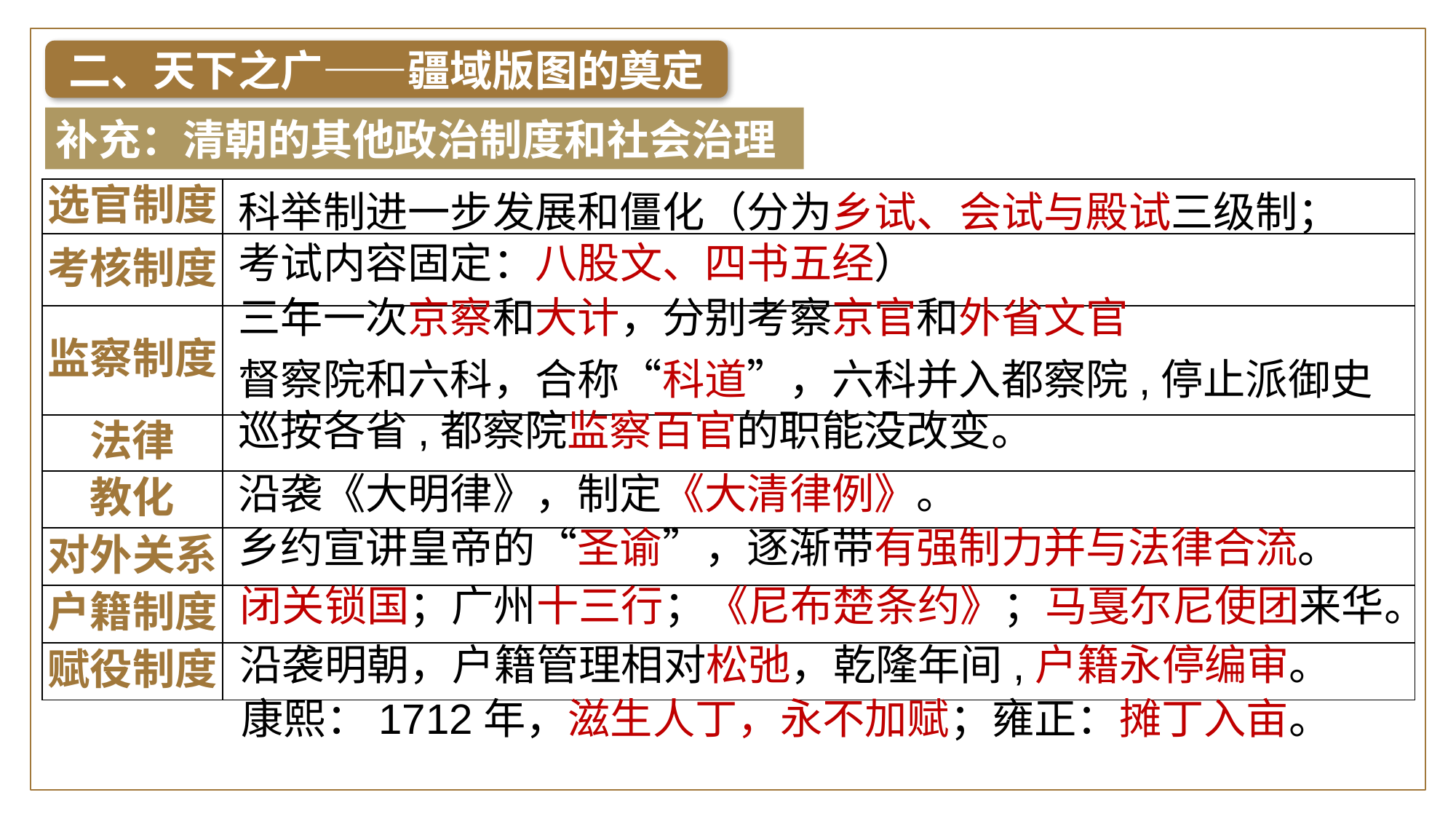

二、天下之广——疆域版图的奠定
补充：清朝的其他政治制度和社会治理
| 选官制度 |  |
| --- | --- |
| 考核制度 |  |
| 监察制度 |  |
| 法律 |  |
| 教化 |  |
| 对外关系 |  |
| 户籍制度 |  |
| 赋役制度 |  |
科举制进一步发展和僵化（分为乡试、会试与殿试三级制；
考试内容固定：八股文、四书五经）
三年一次京察和大计，分别考察京官和外省文官
督察院和六科，合称“科道”，六科并入都察院,停止派御史巡按各省,都察院监察百官的职能没改变。
沿袭《大明律》，制定《大清律例》。
乡约宣讲皇帝的“圣谕”，逐渐带有强制力并与法律合流。
闭关锁国；广州十三行；《尼布楚条约》；马戛尔尼使团来华。
沿袭明朝，户籍管理相对松弛，乾隆年间,户籍永停编审。
康熙：1712年，滋生人丁，永不加赋；雍正：摊丁入亩。